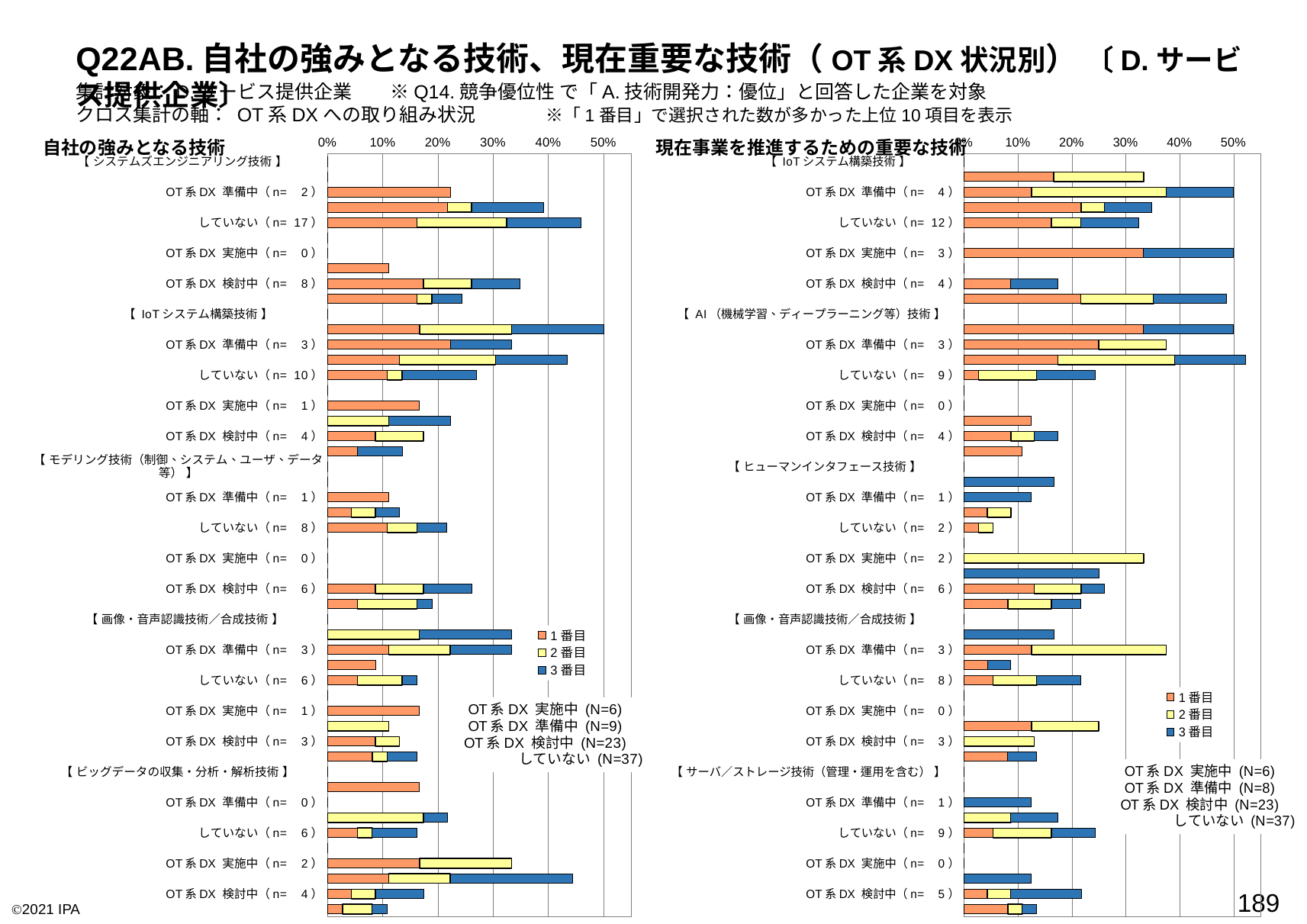

Q22AB.自社の強みとなる技術、現在重要な技術（OT系DX状況別） 〔D.サービス提供企業〕
集計対象：D.サービス提供企業　　※Q14.競争優位性 で「A.技術開発力：優位」と回答した企業を対象
クロス集計の軸： OT系DXへの取り組み状況　　　　※「1番目」で選択された数が多かった上位10項目を表示
自社の強みとなる技術
現在事業を推進するための重要な技術

### Chart:

| Category | 1番目 | 2番目 | 3番目 |
|---|---|---|---|
| 【 システムズエンジニアリング技術 】           | 0.0 | 0.0 | 0.0 |
| OT系DX 実施中（n=    0） | 0.0 | 0.0 | 0.0 |
| OT系DX 準備中（n=    2） | 0.2222222222222222 | 0.0 | 0.0 |
| OT系DX 検討中（n=    9） | 0.21739130434782608 | 0.043478260869565216 | 0.13043478260869565 |
| 　　　　していない（n=  17） | 0.16216216216216217 | 0.16216216216216217 | 0.13513513513513514 |
| 【 デバイス技術 】                    | 0.0 | 0.0 | 0.0 |
| OT系DX 実施中（n=    0） | 0.0 | 0.0 | 0.0 |
| OT系DX 準備中（n=    1） | 0.1111111111111111 | 0.0 | 0.0 |
| OT系DX 検討中（n=    8） | 0.17391304347826086 | 0.08695652173913043 | 0.08695652173913043 |
| 　　　　していない（n=    9） | 0.16216216216216217 | 0.02702702702702703 | 0.05405405405405406 |
| 【 IoTシステム構築技術 】               | 0.0 | 0.0 | 0.0 |
| OT系DX 実施中（n=    3） | 0.16666666666666666 | 0.16666666666666666 | 0.16666666666666666 |
| OT系DX 準備中（n=    3） | 0.2222222222222222 | 0.0 | 0.1111111111111111 |
| OT系DX 検討中（n=  10） | 0.13043478260869565 | 0.17391304347826086 | 0.13043478260869565 |
| 　　　　していない（n=  10） | 0.10810810810810811 | 0.02702702702702703 | 0.13513513513513514 |
| 【 無線通信・ネットワーク技術 】             | 0.0 | 0.0 | 0.0 |
| OT系DX 実施中（n=    1） | 0.16666666666666666 | 0.0 | 0.0 |
| OT系DX 準備中（n=    2） | 0.0 | 0.1111111111111111 | 0.1111111111111111 |
| OT系DX 検討中（n=    4） | 0.08695652173913043 | 0.08695652173913043 | 0.0 |
| 　　　　していない（n=    5） | 0.05405405405405406 | 0.0 | 0.08108108108108109 |
| 【 モデリング技術（制御、システム、ユーザ、データ等） 】 | 0.0 | 0.0 | 0.0 |
| OT系DX 実施中（n=    0） | 0.0 | 0.0 | 0.0 |
| OT系DX 準備中（n=    1） | 0.1111111111111111 | 0.0 | 0.0 |
| OT系DX 検討中（n=    3） | 0.043478260869565216 | 0.043478260869565216 | 0.043478260869565216 |
| 　　　　していない（n=    8） | 0.10810810810810811 | 0.05405405405405406 | 0.05405405405405406 |
| 【 サーバ／ストレージ技術（管理・運用を含む） 】     | 0.0 | 0.0 | 0.0 |
| OT系DX 実施中（n=    0） | 0.0 | 0.0 | 0.0 |
| OT系DX 準備中（n=    0） | 0.0 | 0.0 | 0.0 |
| OT系DX 検討中（n=    6） | 0.08695652173913043 | 0.08695652173913043 | 0.08695652173913043 |
| 　　　　していない（n=    7） | 0.05405405405405406 | 0.10810810810810811 | 0.02702702702702703 |
| 【 画像・音声認識技術／合成技術 】            | 0.0 | 0.0 | 0.0 |
| OT系DX 実施中（n=    2） | 0.0 | 0.16666666666666666 | 0.16666666666666666 |
| OT系DX 準備中（n=    3） | 0.1111111111111111 | 0.1111111111111111 | 0.1111111111111111 |
| OT系DX 検討中（n=    2） | 0.08695652173913043 | 0.0 | 0.0 |
| 　　　　していない（n=    6） | 0.05405405405405406 | 0.08108108108108109 | 0.02702702702702703 |
| 【 リアルタイム制御技術（ロボット技術） 】        | 0.0 | 0.0 | 0.0 |
| OT系DX 実施中（n=    1） | 0.16666666666666666 | 0.0 | 0.0 |
| OT系DX 準備中（n=    1） | 0.0 | 0.1111111111111111 | 0.0 |
| OT系DX 検討中（n=    3） | 0.08695652173913043 | 0.043478260869565216 | 0.0 |
| 　　　　していない（n=    6） | 0.08108108108108109 | 0.02702702702702703 | 0.05405405405405406 |
| 【 ビッグデータの収集・分析・解析技術 】         | 0.0 | 0.0 | 0.0 |
| OT系DX 実施中（n=    1） | 0.16666666666666666 | 0.0 | 0.0 |
| OT系DX 準備中（n=    0） | 0.0 | 0.0 | 0.0 |
| OT系DX 検討中（n=    5） | 0.0 | 0.17391304347826086 | 0.043478260869565216 |
| 　　　　していない（n=    6） | 0.05405405405405406 | 0.02702702702702703 | 0.08108108108108109 |
| 【 AI（機械学習、ディープラーニング等）技術 】     | 0.0 | 0.0 | 0.0 |
| OT系DX 実施中（n=    2） | 0.16666666666666666 | 0.16666666666666666 | 0.0 |
| OT系DX 準備中（n=    4） | 0.1111111111111111 | 0.1111111111111111 | 0.2222222222222222 |
| OT系DX 検討中（n=    4） | 0.043478260869565216 | 0.043478260869565216 | 0.08695652173913043 |
| 　　　　していない（n=    4） | 0.02702702702702703 | 0.05405405405405406 | 0.02702702702702703 |

### Chart:

| Category | 1番目 | 2番目 | 3番目 |
|---|---|---|---|
| 【 IoTシステム構築技術 】               | 0.0 | 0.0 | 0.0 |
| OT系DX 実施中（n=    2） | 0.16666666666666666 | 0.16666666666666666 | 0.0 |
| OT系DX 準備中（n=    4） | 0.125 | 0.25 | 0.125 |
| OT系DX 検討中（n=    8） | 0.21739130434782608 | 0.043478260869565216 | 0.08695652173913043 |
| 　　　　していない（n=  12） | 0.16216216216216217 | 0.05405405405405406 | 0.10810810810810811 |
| 【 システムズエンジニアリング技術 】           | 0.0 | 0.0 | 0.0 |
| OT系DX 実施中（n=    3） | 0.3333333333333333 | 0.0 | 0.16666666666666666 |
| OT系DX 準備中（n=    0） | 0.0 | 0.0 | 0.0 |
| OT系DX 検討中（n=    4） | 0.08695652173913043 | 0.0 | 0.08695652173913043 |
| 　　　　していない（n=  18） | 0.21621621621621623 | 0.13513513513513514 | 0.13513513513513514 |
| 【 AI（機械学習、ディープラーニング等）技術 】     | 0.0 | 0.0 | 0.0 |
| OT系DX 実施中（n=    3） | 0.3333333333333333 | 0.0 | 0.16666666666666666 |
| OT系DX 準備中（n=    3） | 0.25 | 0.125 | 0.0 |
| OT系DX 検討中（n=  12） | 0.17391304347826086 | 0.21739130434782608 | 0.13043478260869565 |
| 　　　　していない（n=    9） | 0.02702702702702703 | 0.10810810810810811 | 0.10810810810810811 |
| 【 デバイス技術 】                    | 0.0 | 0.0 | 0.0 |
| OT系DX 実施中（n=    0） | 0.0 | 0.0 | 0.0 |
| OT系DX 準備中（n=    1） | 0.125 | 0.0 | 0.0 |
| OT系DX 検討中（n=    4） | 0.08695652173913043 | 0.043478260869565216 | 0.043478260869565216 |
| 　　　　していない（n=    4） | 0.10810810810810811 | 0.0 | 0.0 |
| 【 ヒューマンインタフェース技術 】            | 0.0 | 0.0 | 0.0 |
| OT系DX 実施中（n=    1） | 0.0 | 0.0 | 0.16666666666666666 |
| OT系DX 準備中（n=    1） | 0.0 | 0.0 | 0.125 |
| OT系DX 検討中（n=    2） | 0.043478260869565216 | 0.043478260869565216 | 0.0 |
| 　　　　していない（n=    2） | 0.02702702702702703 | 0.02702702702702703 | 0.0 |
| 【 ビッグデータの収集・分析・解析技術 】         | 0.0 | 0.0 | 0.0 |
| OT系DX 実施中（n=    2） | 0.0 | 0.3333333333333333 | 0.0 |
| OT系DX 準備中（n=    2） | 0.0 | 0.0 | 0.25 |
| OT系DX 検討中（n=    6） | 0.13043478260869565 | 0.08695652173913043 | 0.043478260869565216 |
| 　　　　していない（n=    8） | 0.08108108108108109 | 0.08108108108108109 | 0.05405405405405406 |
| 【 画像・音声認識技術／合成技術 】            | 0.0 | 0.0 | 0.0 |
| OT系DX 実施中（n=    1） | 0.0 | 0.0 | 0.16666666666666666 |
| OT系DX 準備中（n=    3） | 0.125 | 0.25 | 0.0 |
| OT系DX 検討中（n=    2） | 0.043478260869565216 | 0.0 | 0.043478260869565216 |
| 　　　　していない（n=    8） | 0.05405405405405406 | 0.08108108108108109 | 0.08108108108108109 |
| 【 無線通信・ネットワーク技術 】             | 0.0 | 0.0 | 0.0 |
| OT系DX 実施中（n=    0） | 0.0 | 0.0 | 0.0 |
| OT系DX 準備中（n=    2） | 0.125 | 0.125 | 0.0 |
| OT系DX 検討中（n=    3） | 0.0 | 0.13043478260869565 | 0.0 |
| 　　　　していない（n=    5） | 0.08108108108108109 | 0.0 | 0.05405405405405406 |
| 【 サーバ／ストレージ技術（管理・運用を含む） 】     | 0.0 | 0.0 | 0.0 |
| OT系DX 実施中（n=    0） | 0.0 | 0.0 | 0.0 |
| OT系DX 準備中（n=    1） | 0.0 | 0.0 | 0.125 |
| OT系DX 検討中（n=    4） | 0.0 | 0.08695652173913043 | 0.08695652173913043 |
| 　　　　していない（n=    9） | 0.05405405405405406 | 0.10810810810810811 | 0.08108108108108109 |
| 【 モデリング技術（制御、システム、ユーザ、データ等） 】 | 0.0 | 0.0 | 0.0 |
| OT系DX 実施中（n=    0） | 0.0 | 0.0 | 0.0 |
| OT系DX 準備中（n=    1） | 0.0 | 0.0 | 0.125 |
| OT系DX 検討中（n=    5） | 0.043478260869565216 | 0.043478260869565216 | 0.13043478260869565 |
| 　　　　していない（n=    5） | 0.08108108108108109 | 0.02702702702702703 | 0.02702702702702703 |